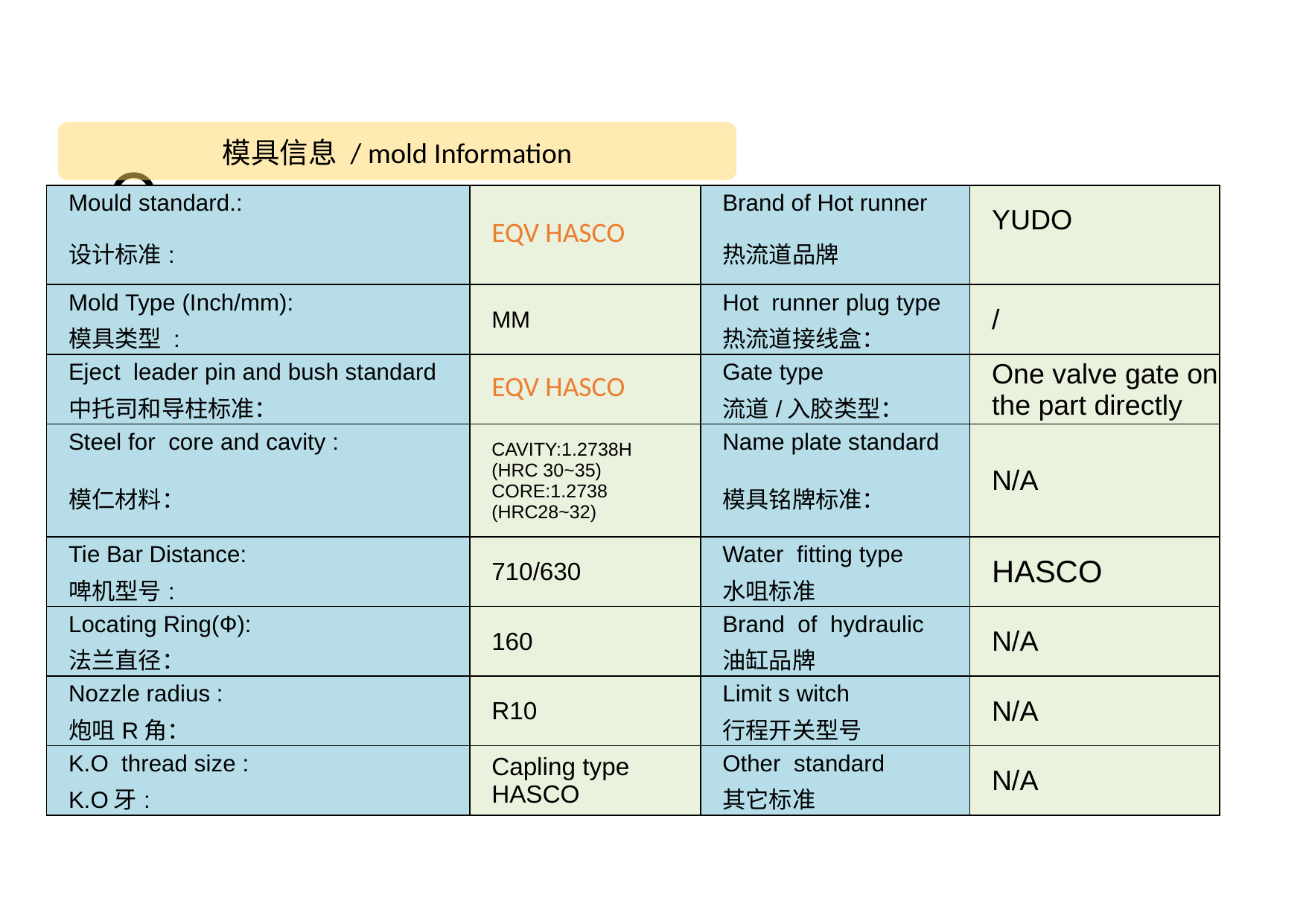

模具信息 / mold Information
O
| Mould standard.: | EQV HASCO | Brand of Hot runner | YUDO |
| --- | --- | --- | --- |
| 设计标准: |  | 热流道品牌 |  |
| Mold Type (Inch/mm): | MM | Hot runner plug type | / |
| 模具类型 : |  | 热流道接线盒： |  |
| Eject leader pin and bush standard | EQV HASCO | Gate type | One valve gate on the part directly |
| 中托司和导柱标准： |  | 流道/入胶类型： |  |
| Steel for core and cavity : | CAVITY:1.2738H (HRC 30~35) CORE:1.2738 (HRC28~32) | Name plate standard | N/A |
| 模仁材料： |  | 模具铭牌标准： |  |
| Tie Bar Distance: | 710/630 | Water fitting type | HASCO |
| 啤机型号: |  | 水咀标准 |  |
| Locating Ring(Ф): | 160 | Brand of hydraulic | N/A |
| 法兰直径： |  | 油缸品牌 |  |
| Nozzle radius : | R10 | Limit s witch | N/A |
| 炮咀R角： |  | 行程开关型号 |  |
| K.O thread size : | Capling type HASCO | Other standard | N/A |
| K.O牙: |  | 其它标准 |  |